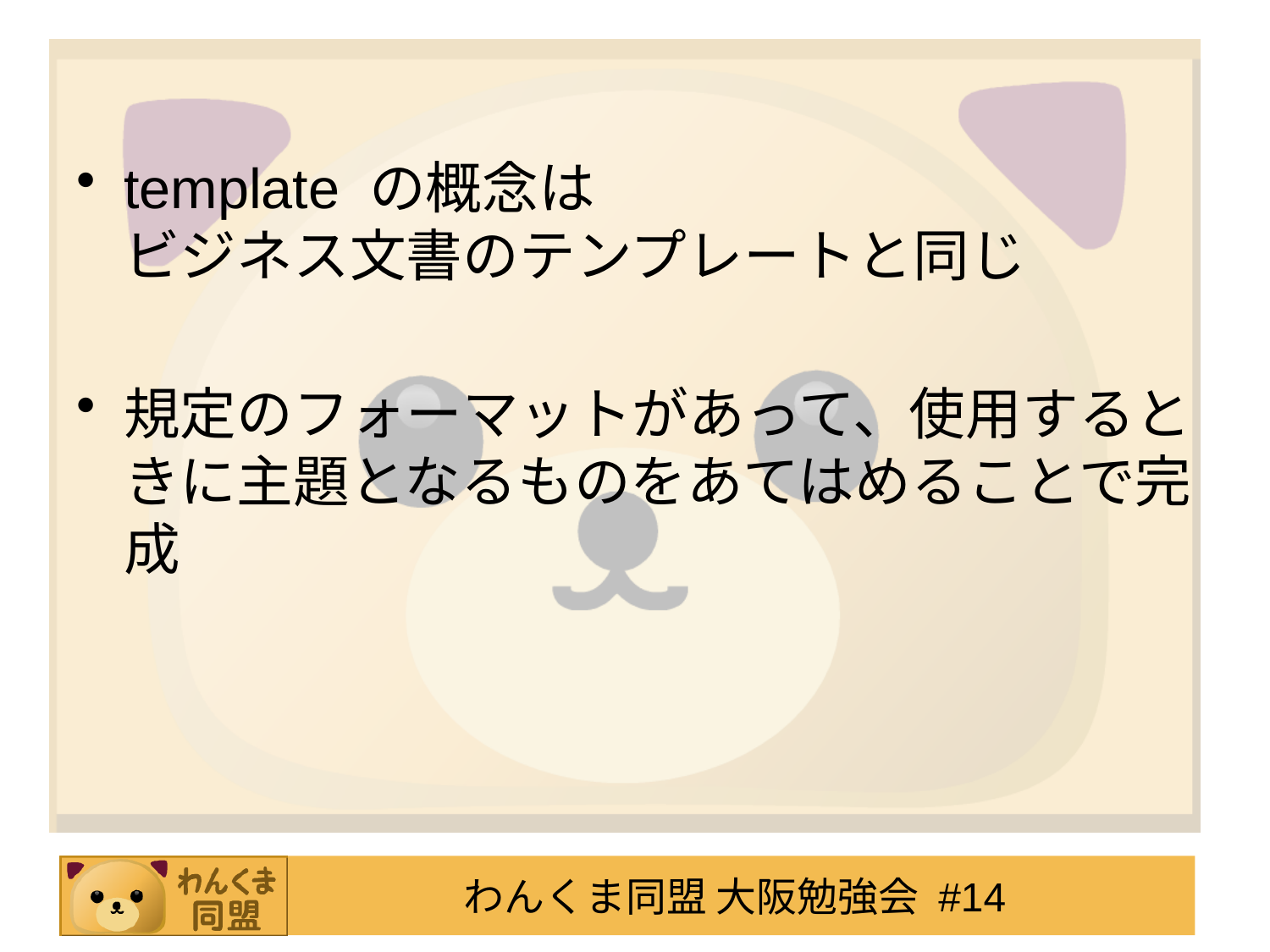

#
template の概念は
ビジネス文書のテンプレートと同じ

規定のフォーマットがあって、使用するときに主題となるものをあてはめることで完成